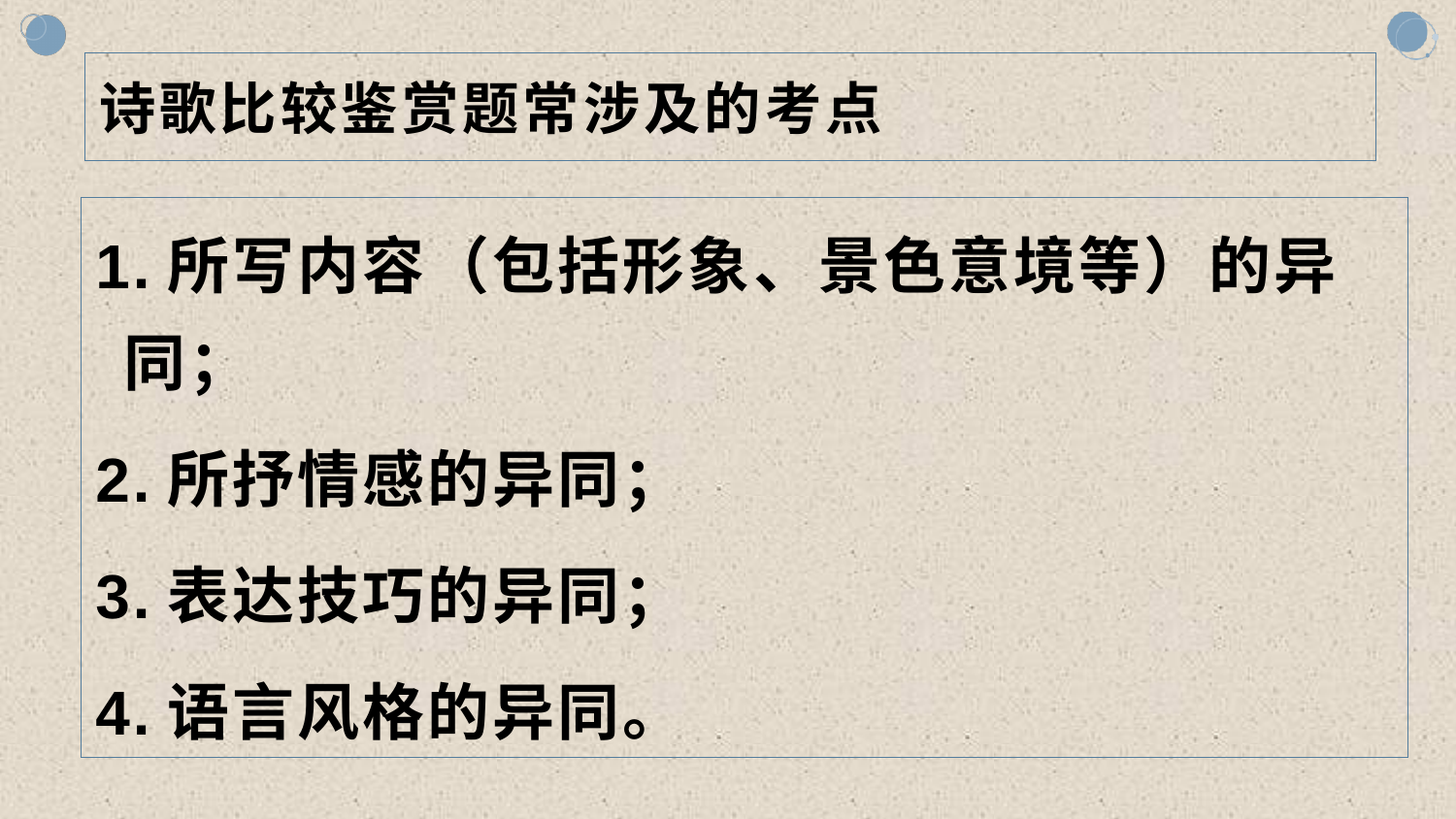

# 诗歌比较鉴赏题常涉及的考点
1.所写内容（包括形象、景色意境等）的异同；
2.所抒情感的异同；
3.表达技巧的异同；
4.语言风格的异同。